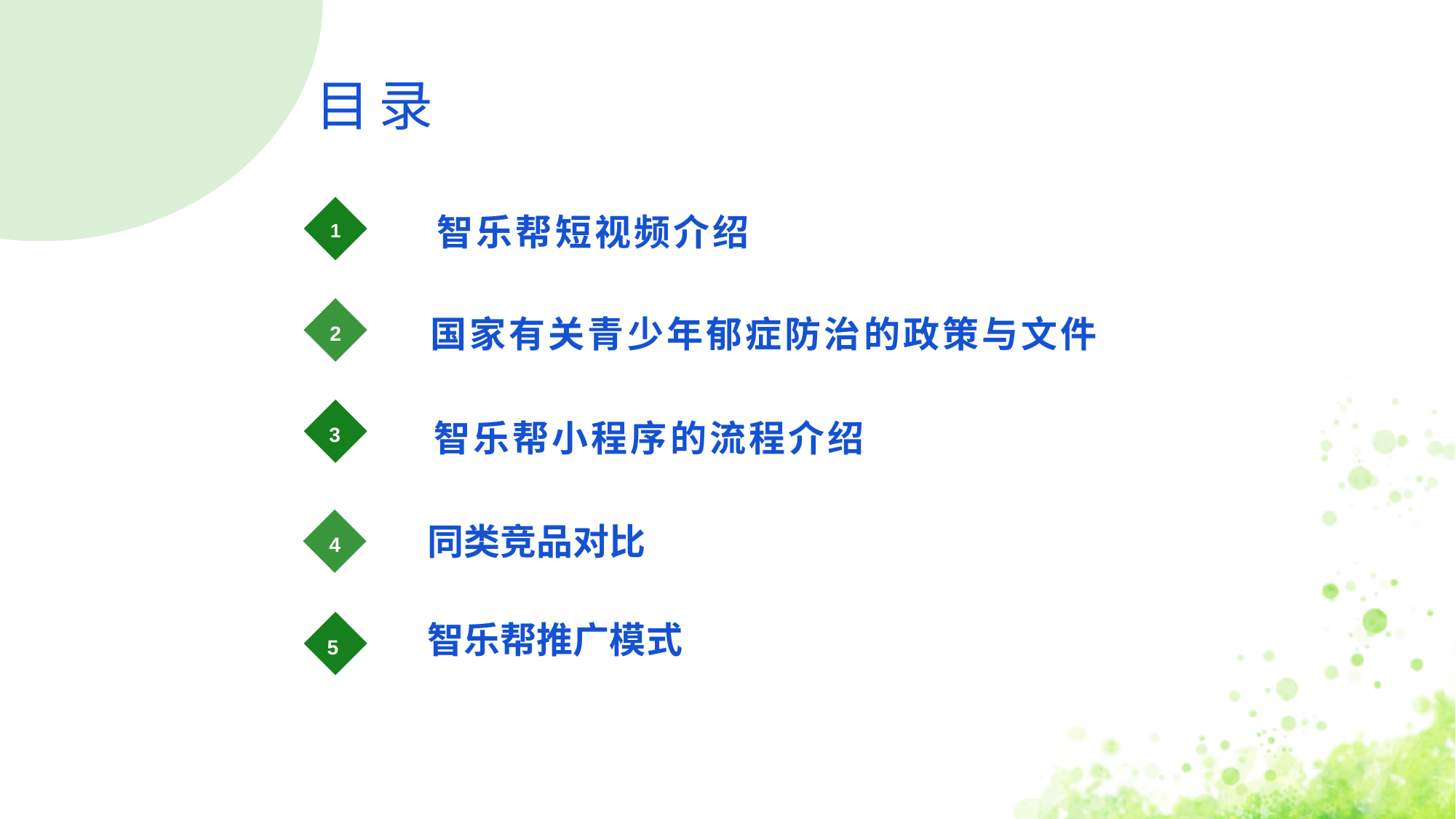

目录

 智乐帮短视频介绍
1

  国家有关青少年郁症防治的政策与文件
2

 智乐帮小程序的流程介绍
3

同类竞品对比
4

智乐帮推广模式
5